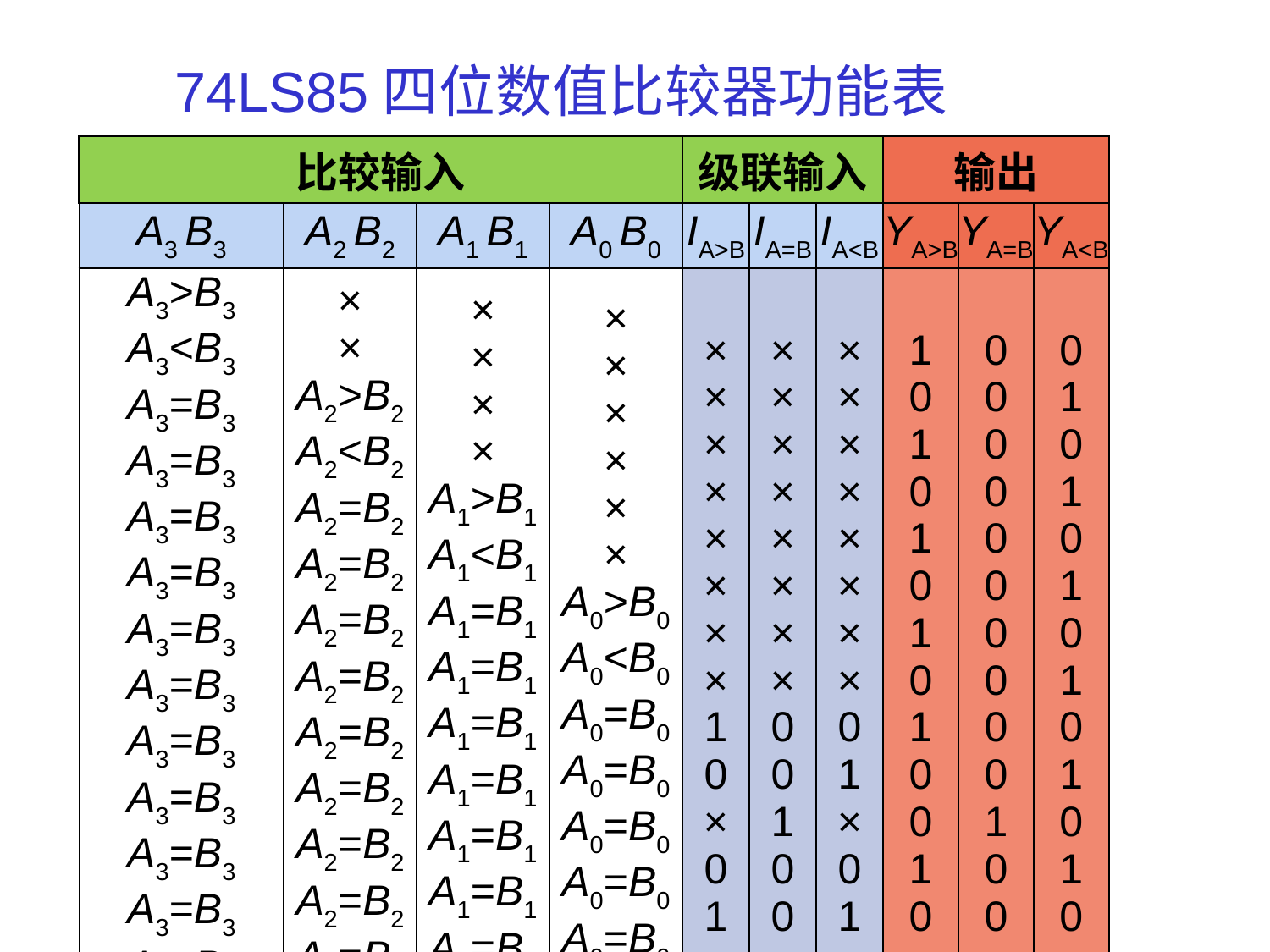

74LS85四位数值比较器功能表
| 比较输入 |  |  |  | 级联输入 |  |  | 输出 |  |  |
| --- | --- | --- | --- | --- | --- | --- | --- | --- | --- |
| A3 B3 | A2 B2 | A1 B1 | A0 B0 | IA>B | IA=B | IA<B | YA>B | YA=B | YA<B |
| A3>B3 A3<B3 A3=B3 A3=B3 A3=B3 A3=B3 A3=B3 A3=B3 A3=B3 A3=B3 A3=B3 A3=B3 A3=B3 | × × A2>B2 A2<B2 A2=B2 A2=B2 A2=B2 A2=B2 A2=B2 A2=B2 A2=B2 A2=B2 A2=B2 | × × × × A1>B1 A1<B1 A1=B1 A1=B1 A1=B1 A1=B1 A1=B1 A1=B1 A1=B1 | × × × × × × A0>B0 A0<B0 A0=B0 A0=B0 A0=B0 A0=B0 A0=B0 | × × × × × × × × 1 0 × 0 1 | × × × × × × × × 0 0 1 0 0 | × × × × × × × × 0 1 × 0 1 | 1 0 1 0 1 0 1 0 1 0 0 1 0 | 0 0 0 0 0 0 0 0 0 0 1 0 0 | 0 1 0 1 0 1 0 1 0 1 0 1 0 |